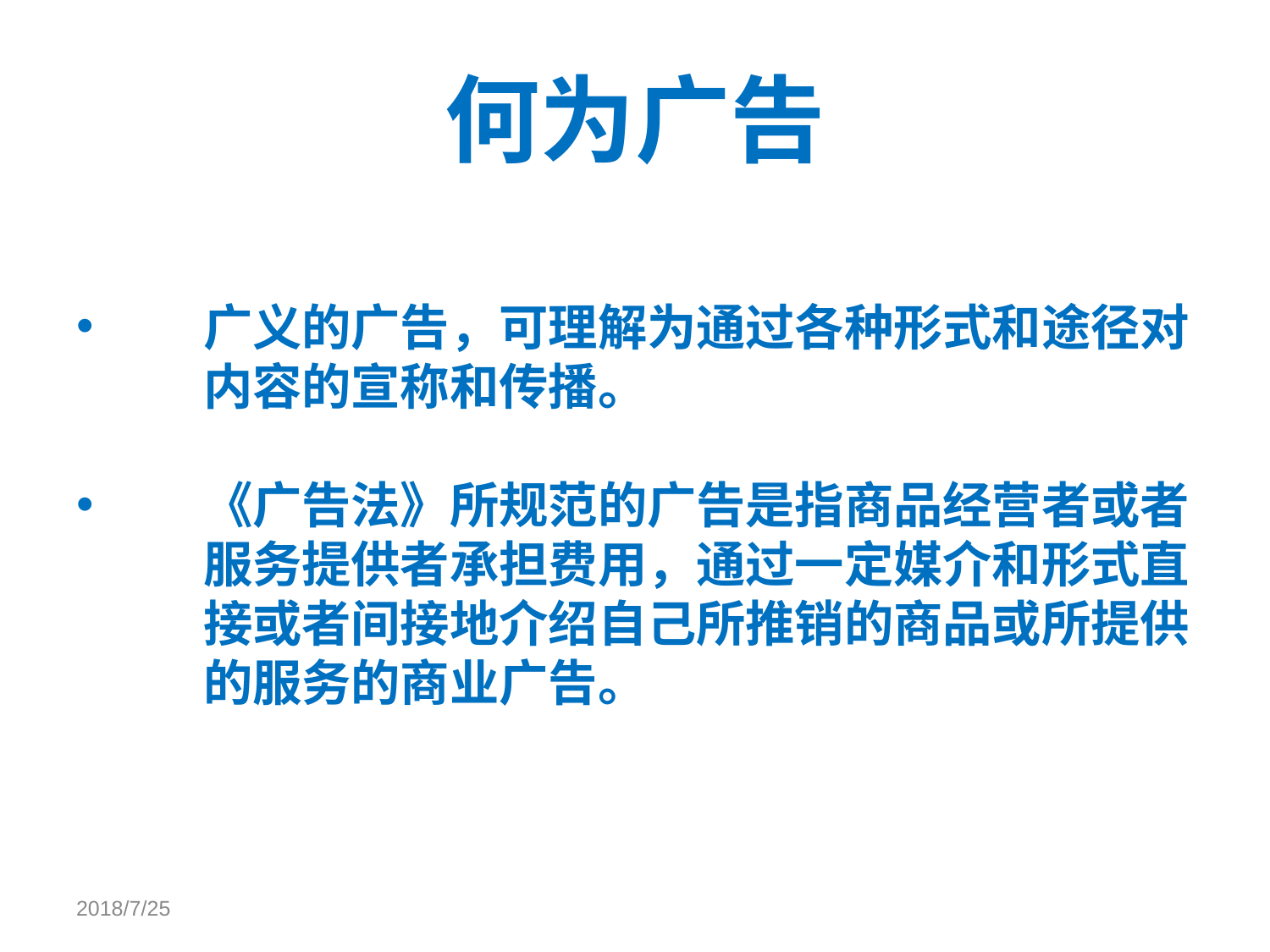

# 何为广告

广义的广告，可理解为通过各种形式和途径对内容的宣称和传播。

《广告法》所规范的广告是指商品经营者或者服务提供者承担费用，通过一定媒介和形式直接或者间接地介绍自己所推销的商品或所提供的服务的商业广告。
2018/7/25